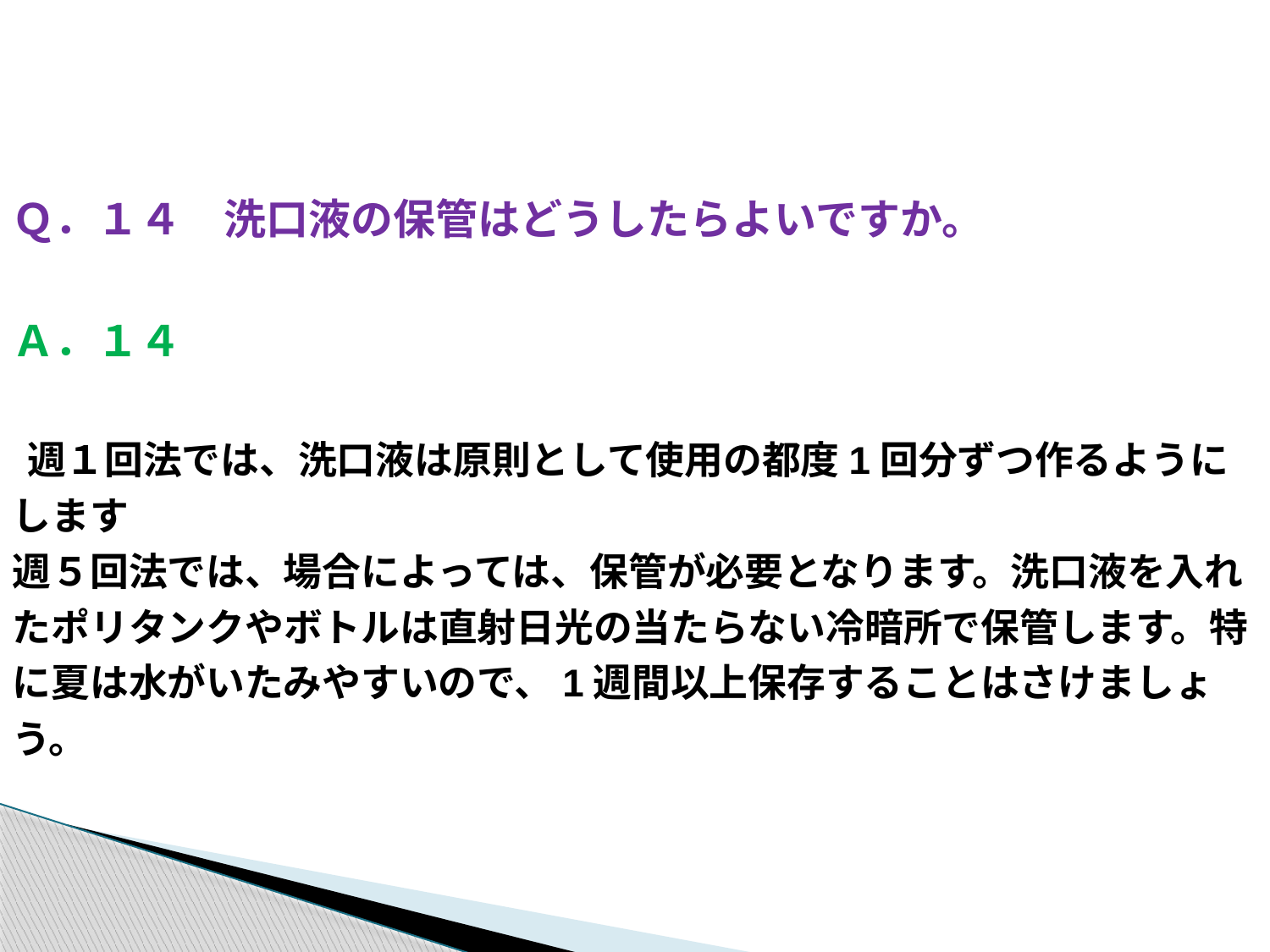

Ｑ．１４　洗口液の保管はどうしたらよいですか。

Ａ．１４

 週１回法では、洗口液は原則として使用の都度1回分ずつ作るようにします
週５回法では、場合によっては、保管が必要となります。洗口液を入れたポリタンクやボトルは直射日光の当たらない冷暗所で保管します。特に夏は水がいたみやすいので、1週間以上保存することはさけましょう。